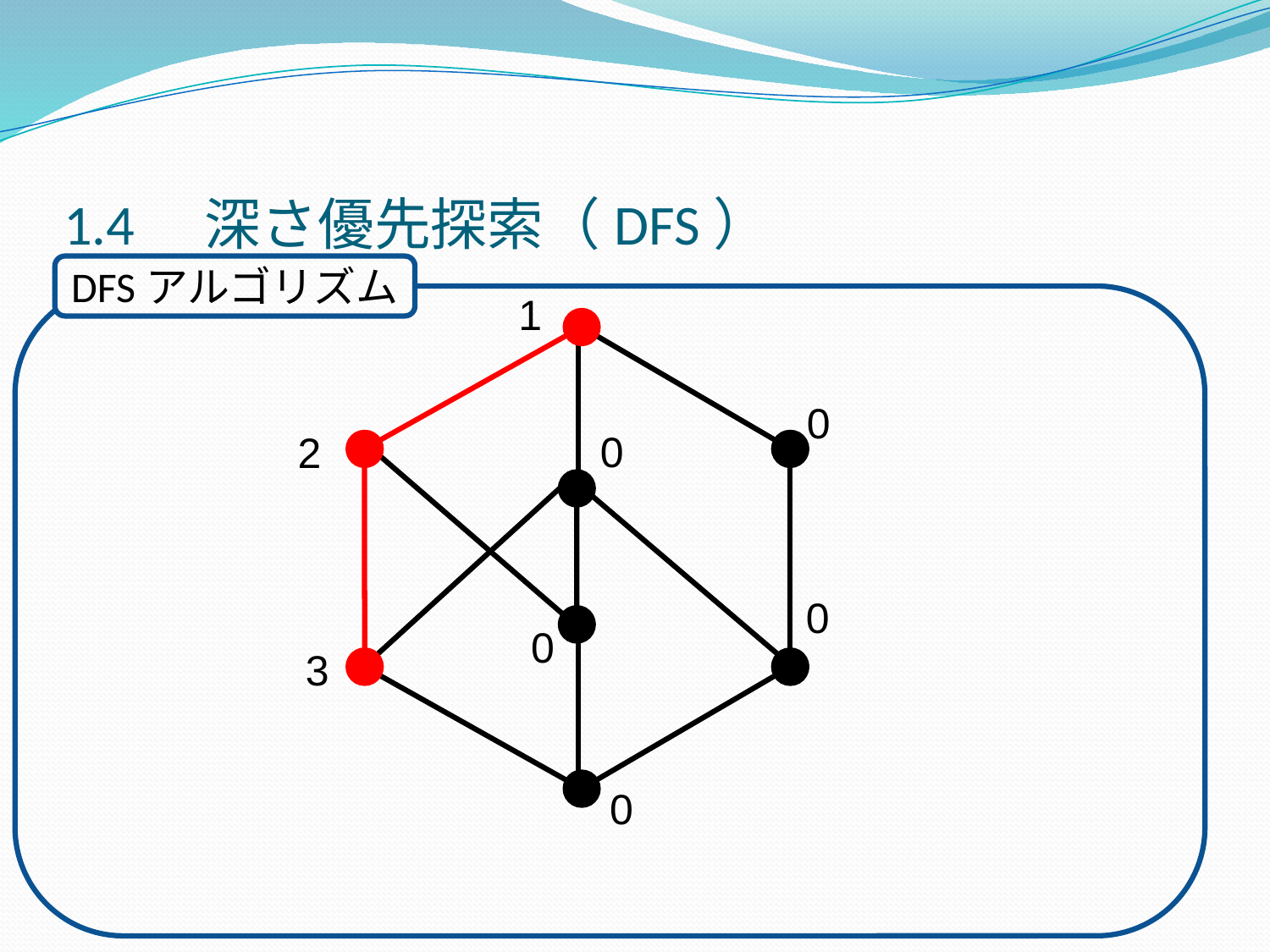

# 1.4　深さ優先探索（DFS）
DFSアルゴリズム

1

0
0
2
0
0
3
0